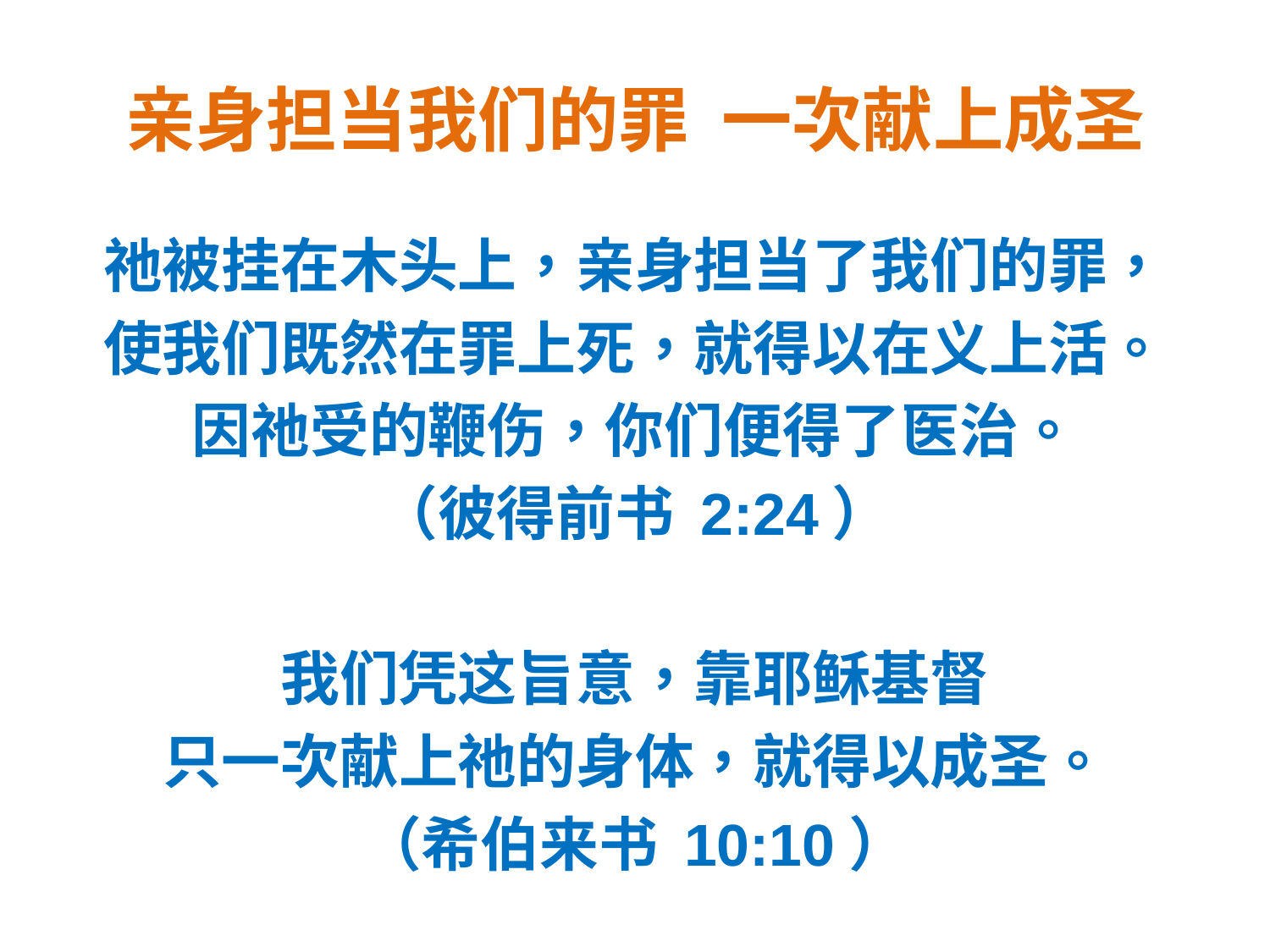

# 亲身担当我们的罪  一次献上成圣
祂被挂在木头上，亲身担当了我们的罪，
使我们既然在罪上死，就得以在义上活。
因祂受的鞭伤，你们便得了医治。
（彼得前书 2:24）

我们凭这旨意，靠耶稣基督
只一次献上祂的身体，就得以成圣。
（希伯来书 10:10）